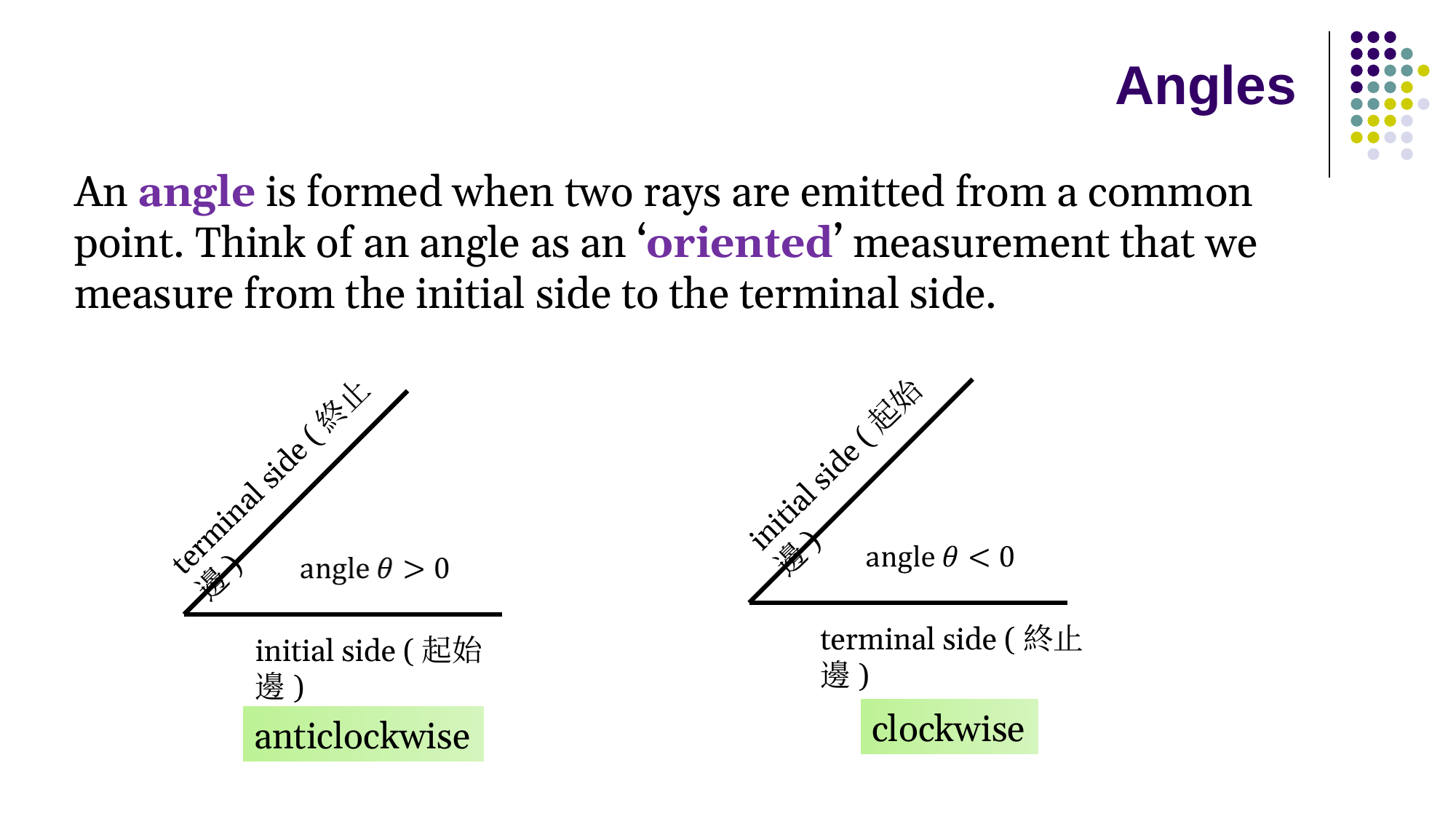

# Angles
An angle is formed when two rays are emitted from a common point. Think of an angle as an ‘oriented’ measurement that we measure from the initial side to the terminal side.
initial side (起始邊)
terminal side (終止邊)

terminal side (終止邊)
initial side (起始邊)
clockwise
anticlockwise